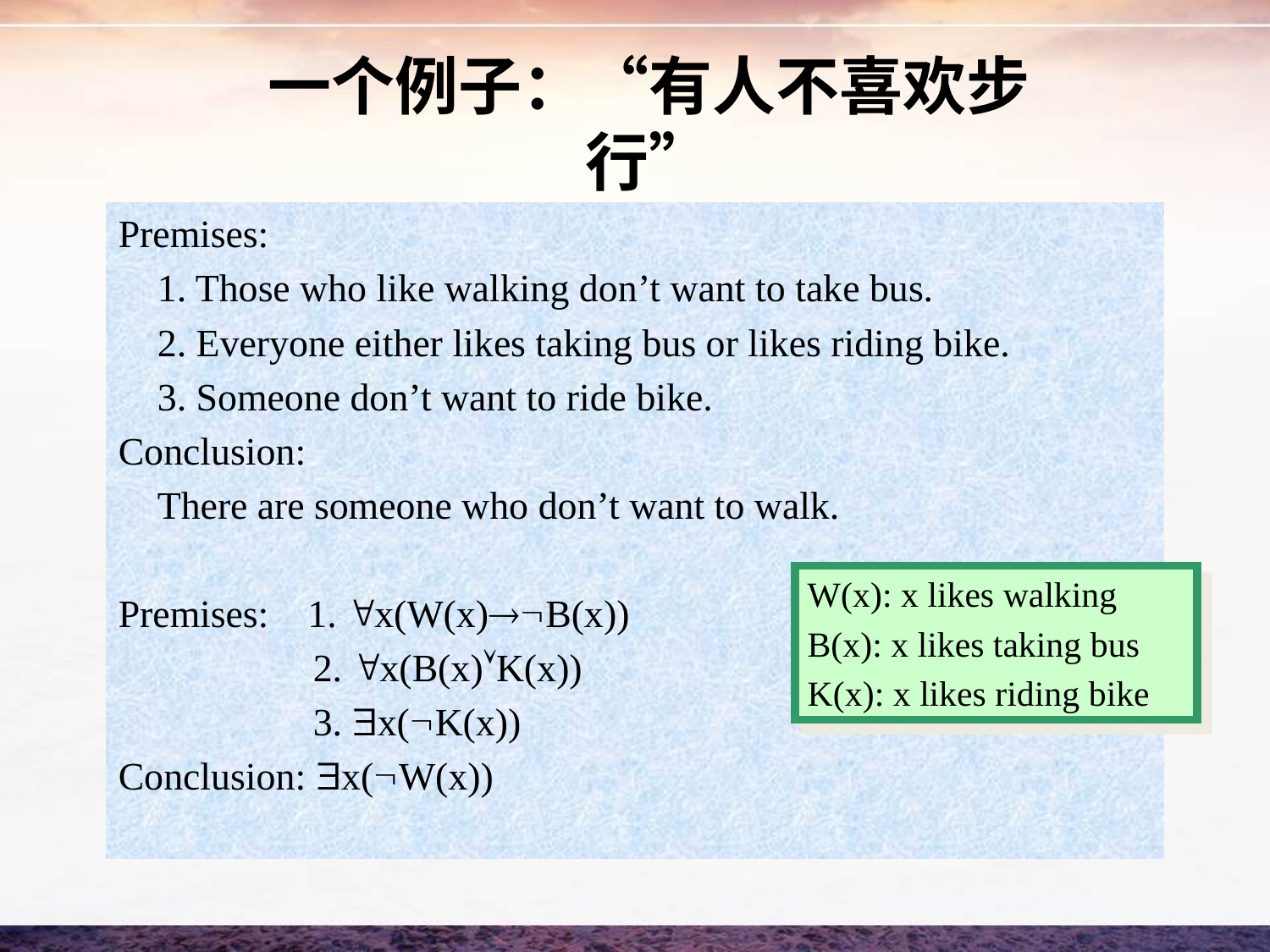

一个例子：“有人不喜欢步行”
Premises:
    1. Those who like walking don’t want to take bus.
    2. Everyone either likes taking bus or likes riding bike.
    3. Someone don’t want to ride bike.
Conclusion:
    There are someone who don’t want to walk.

Premises:    1. ∀x(W(x)→¬B(x))
                    2. ∀x(B(x)∨K(x))
                    3. ∃x(¬K(x))
Conclusion: ∃x(¬W(x))

W(x): x likes walking
B(x): x likes taking bus
K(x): x likes riding bike